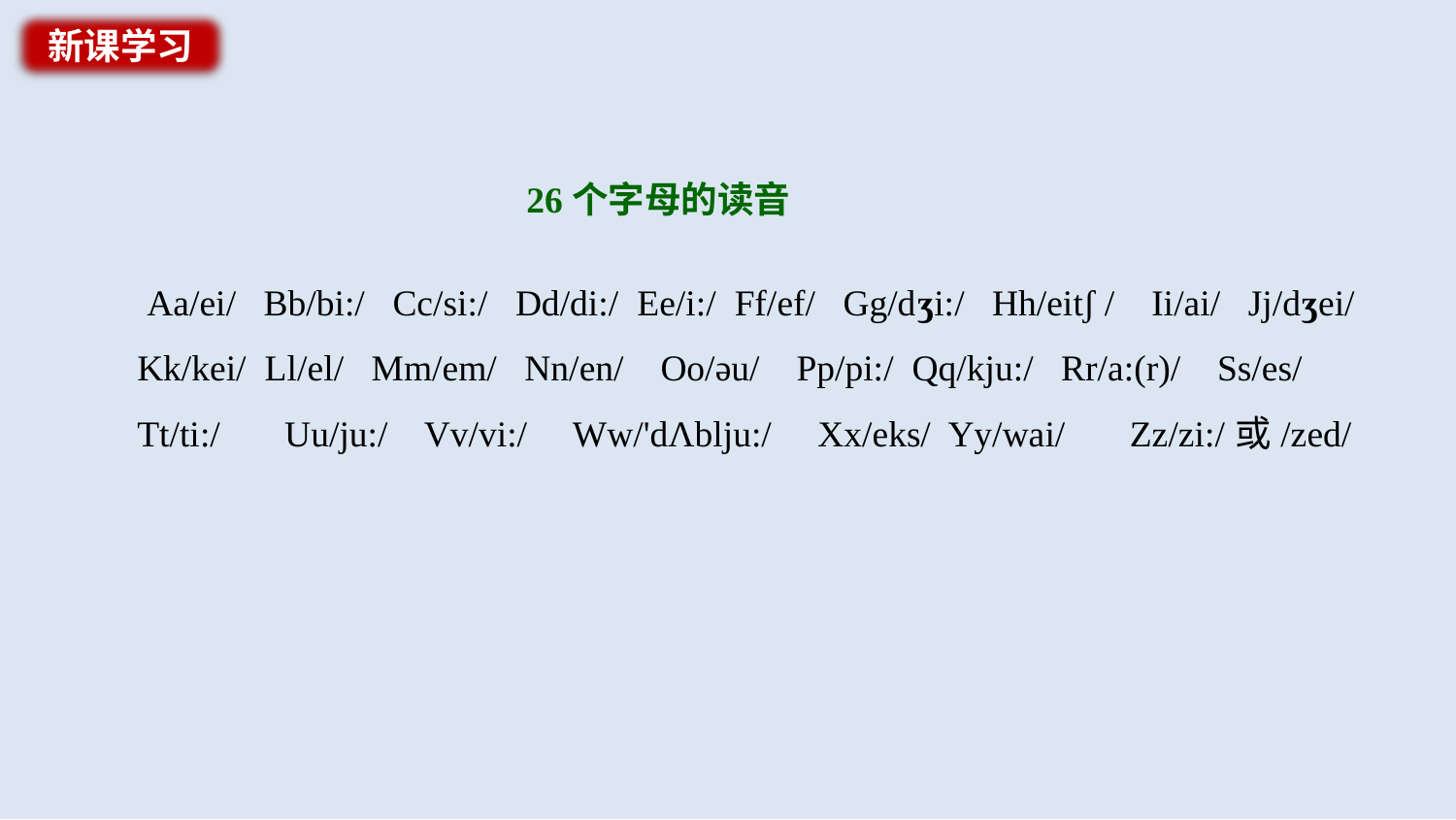

新课学习

26个字母的读音
       Aa/ei/   Bb/bi:/   Cc/si:/   Dd/di:/  Ee/i:/  Ff/ef/   Gg/dʒi:/   Hh/eitʃ /    Ii/ai/   Jj/dʒei/    Kk/kei/  Ll/el/   Mm/em/   Nn/en/    Oo/əu/    Pp/pi:/  Qq/kju:/   Rr/a:(r)/    Ss/es/    Tt/ti:/       Uu/ju:/    Vv/vi:/     Ww/'dɅblju:/     Xx/eks/  Yy/wai/       Zz/zi:/或/zed/